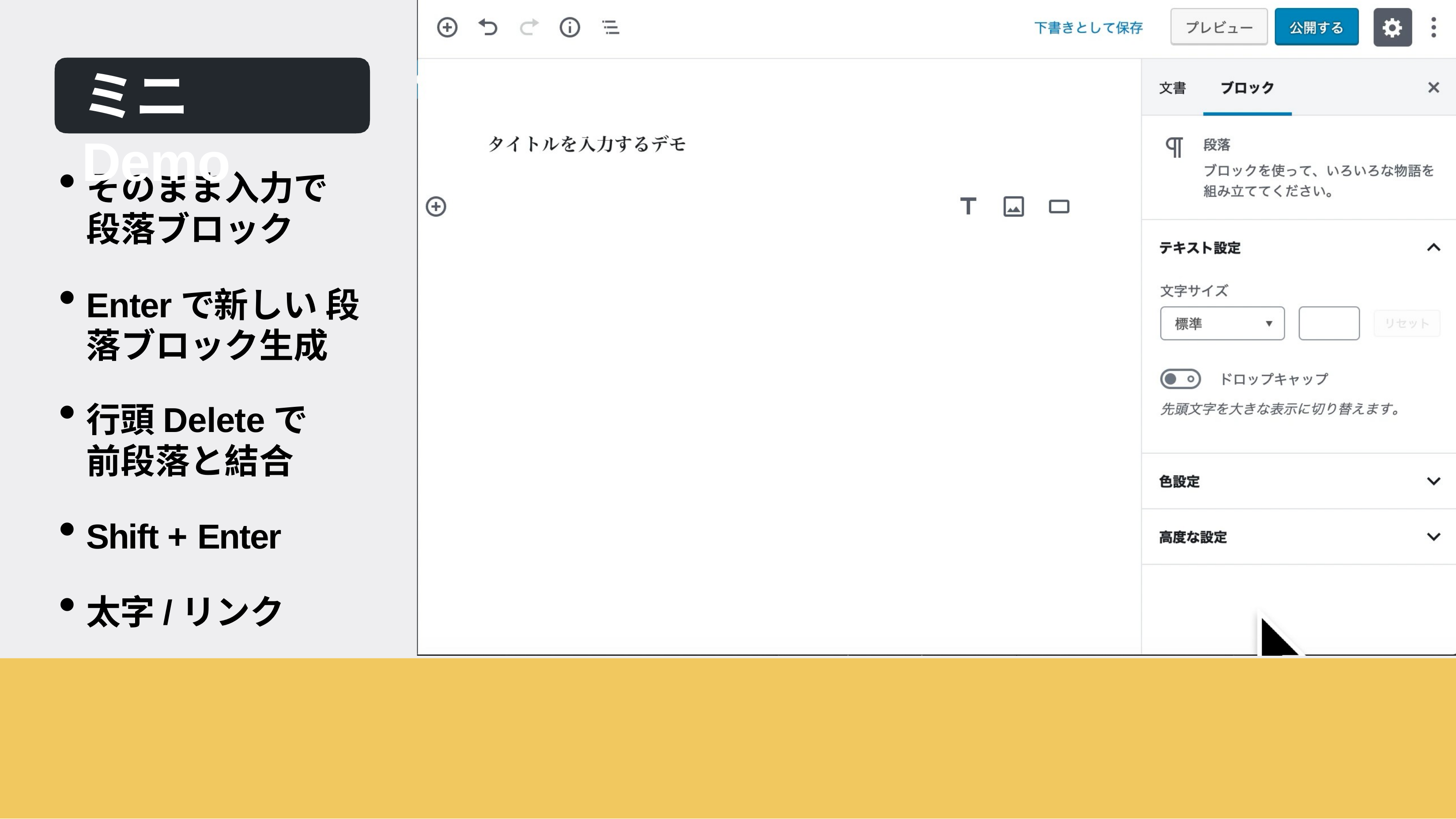

# ミニDemo
そのまま入力で 段落ブロック
Enterで新しい 段落ブロック生成
行頭Deleteで
前段落と結合
Shift + Enter
太字/リンク